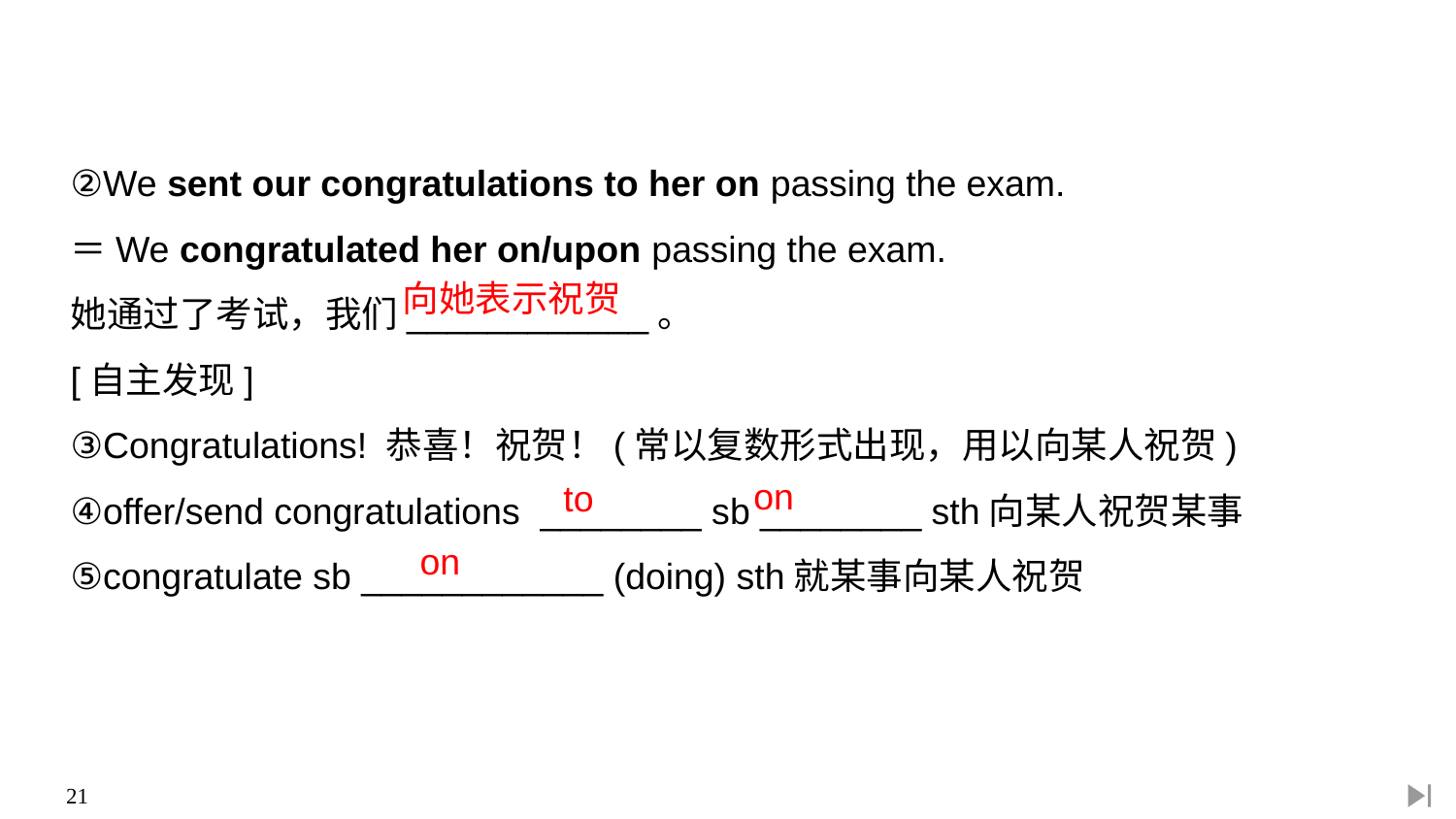

②We sent our congratulations to her on passing the exam.
＝We congratulated her on/upon passing the exam.
她通过了考试，我们____________。
[自主发现]
③Congratulations! 恭喜！祝贺！(常以复数形式出现，用以向某人祝贺)
④offer/send congratulations  ________ sb ________ sth向某人祝贺某事
⑤congratulate sb ____________ (doing) sth就某事向某人祝贺
向她表示祝贺
on
to
on